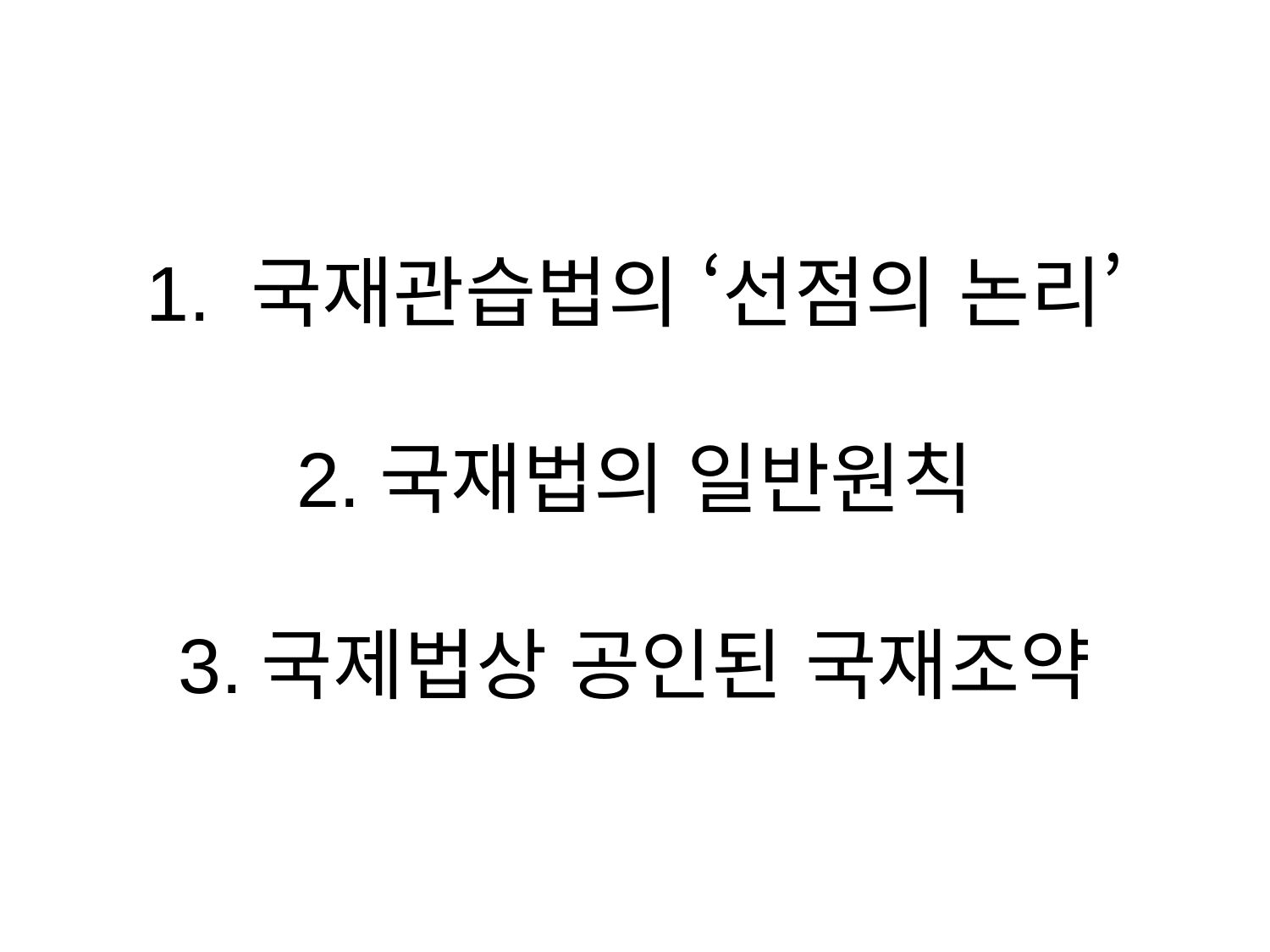

# 1. 국재관습법의 ‘선점의 논리’ 2.국재법의 일반원칙 3.국제법상 공인된 국재조약